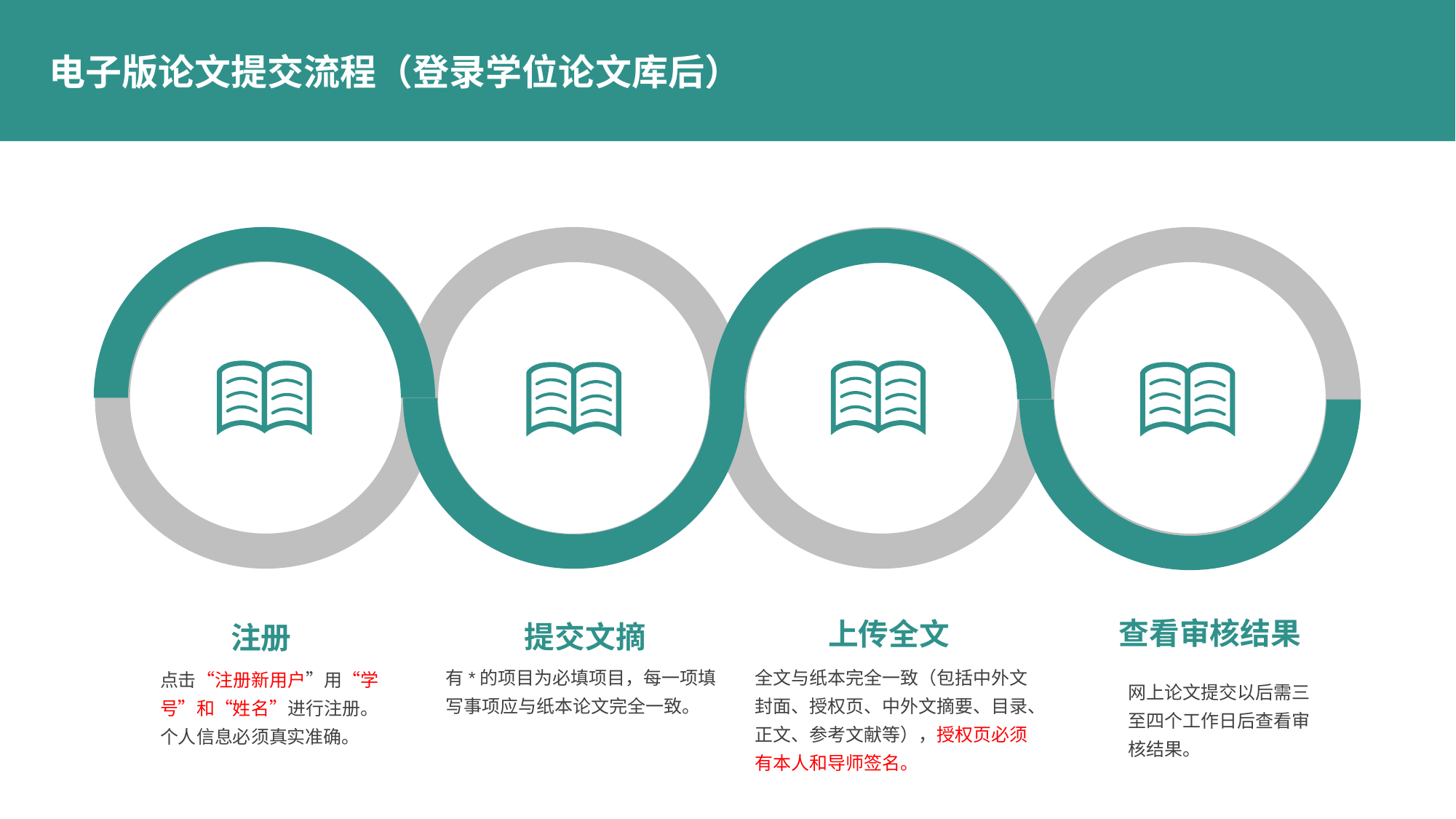

电子版论文提交流程（登录学位论文库后）

查看审核结果
上传全文
提交文摘
注册
有*的项目为必填项目，每一项填写事项应与纸本论文完全一致。
全文与纸本完全一致（包括中外文封面、授权页、中外文摘要、目录、正文、参考文献等），授权页必须有本人和导师签名。
点击“注册新用户”用“学号”和“姓名”进行注册。个人信息必须真实准确。
网上论文提交以后需三至四个工作日后查看审核结果。